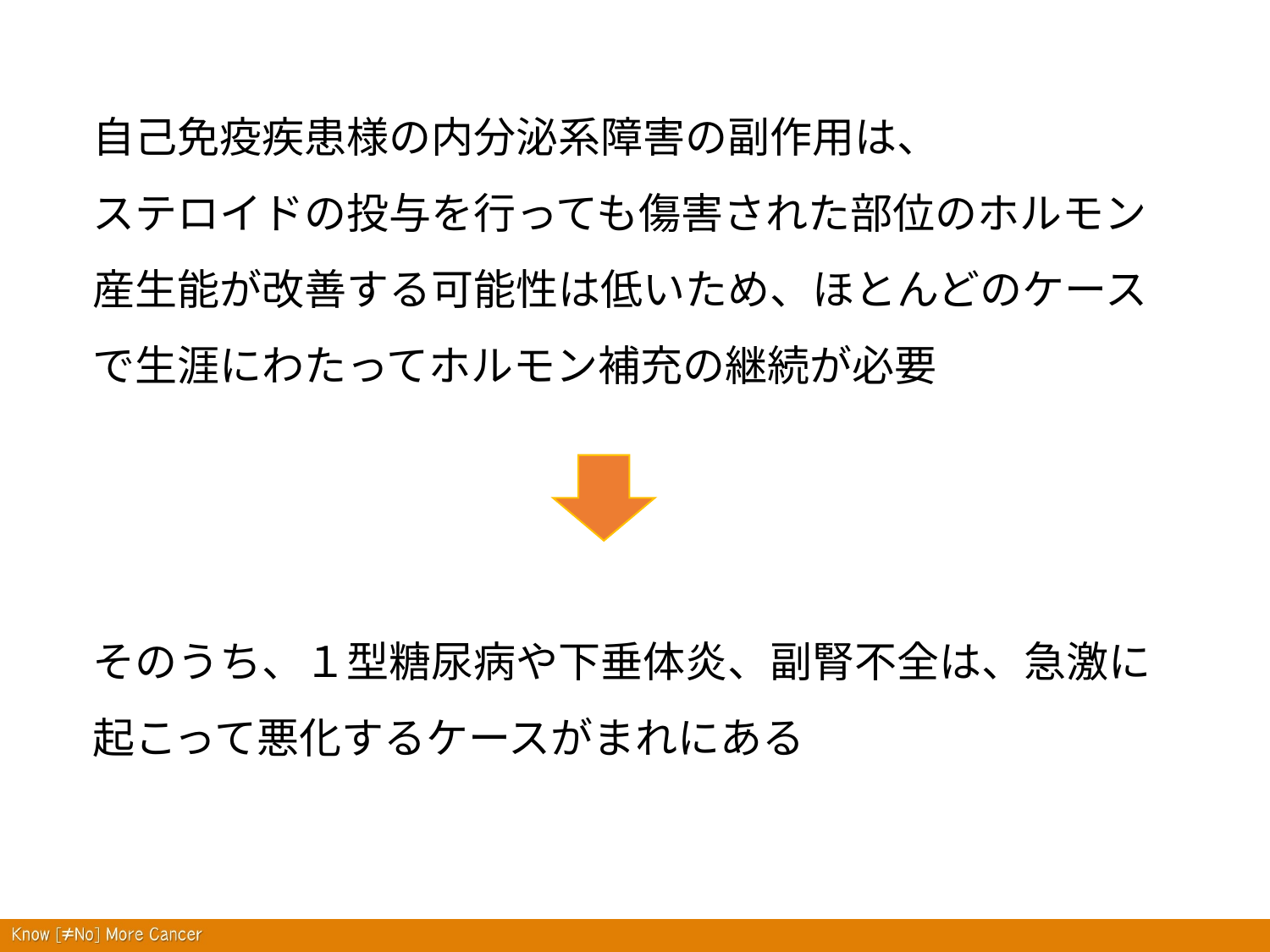

自己免疫疾患様の内分泌系障害の副作用は、
ステロイドの投与を行っても傷害された部位のホルモン産生能が改善する可能性は低いため、ほとんどのケースで生涯にわたってホルモン補充の継続が必要

そのうち、１型糖尿病や下垂体炎、副腎不全は、急激に起こって悪化するケースがまれにある